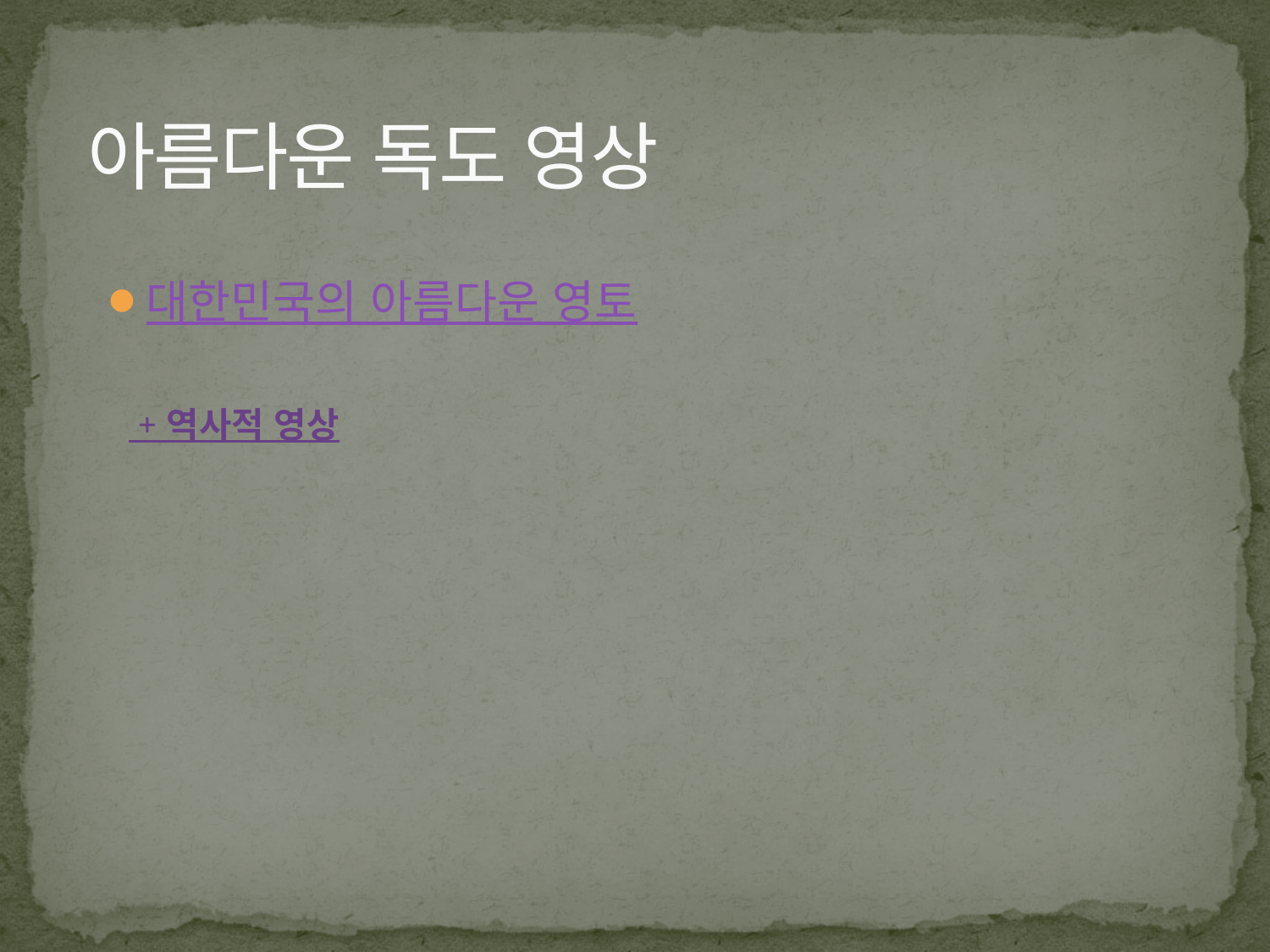

# 아름다운 독도 영상
대한민국의 아름다운 영토

 + 역사적 영상